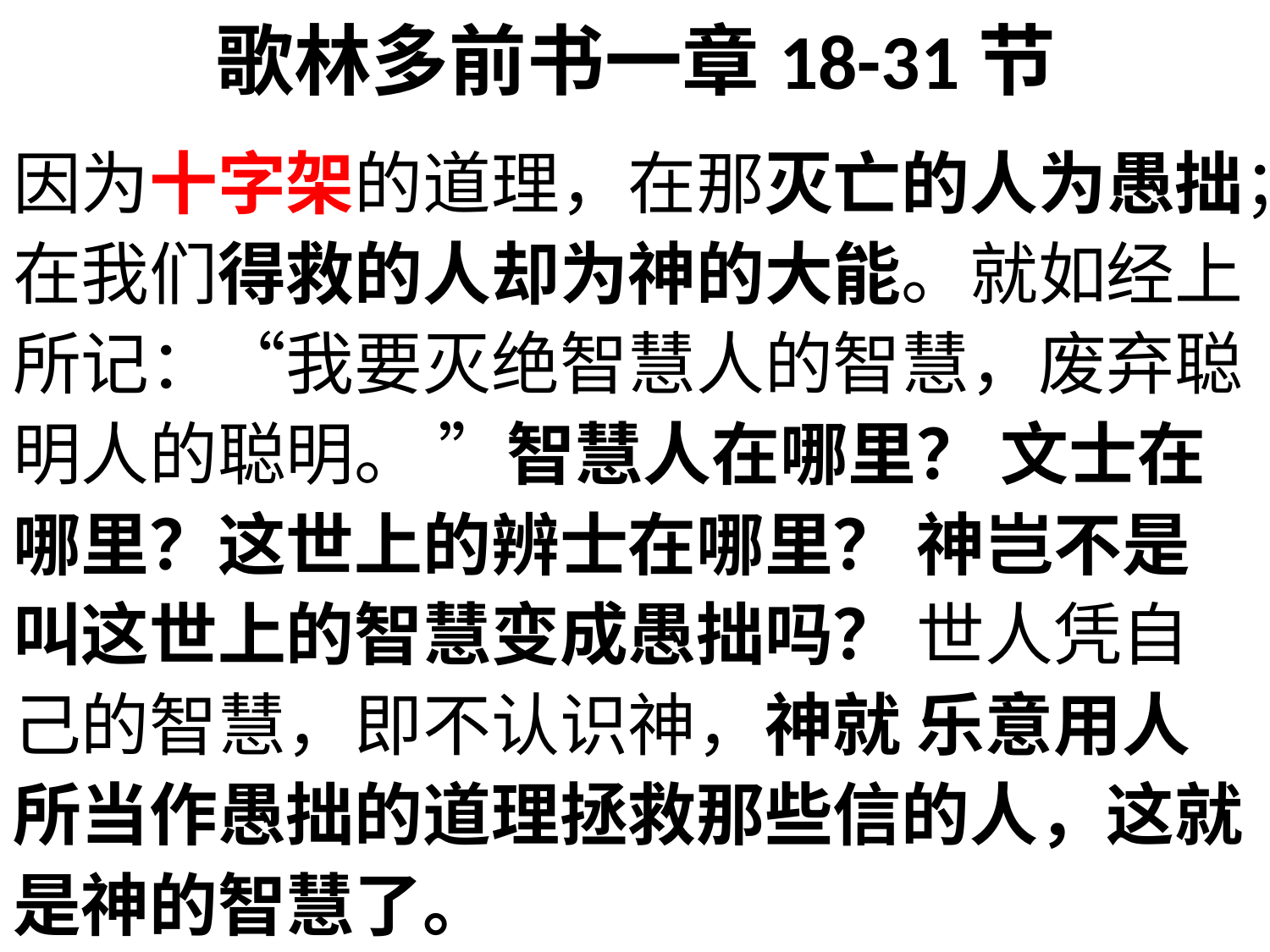

# 歌林多前书一章18-31节
因为十字架的道理，在那灭亡的人为愚拙；在我们得救的人却为神的大能。就如经上所记：“我要灭绝智慧人的智慧，废弃聪明人的聪明。 ”智慧人在哪里？ 文士在哪里？这世上的辨士在哪里？ 神岂不是叫这世上的智慧变成愚拙吗？ 世人凭自己的智慧，即不认识神，神就 乐意用人所当作愚拙的道理拯救那些信的人，这就是神的智慧了。